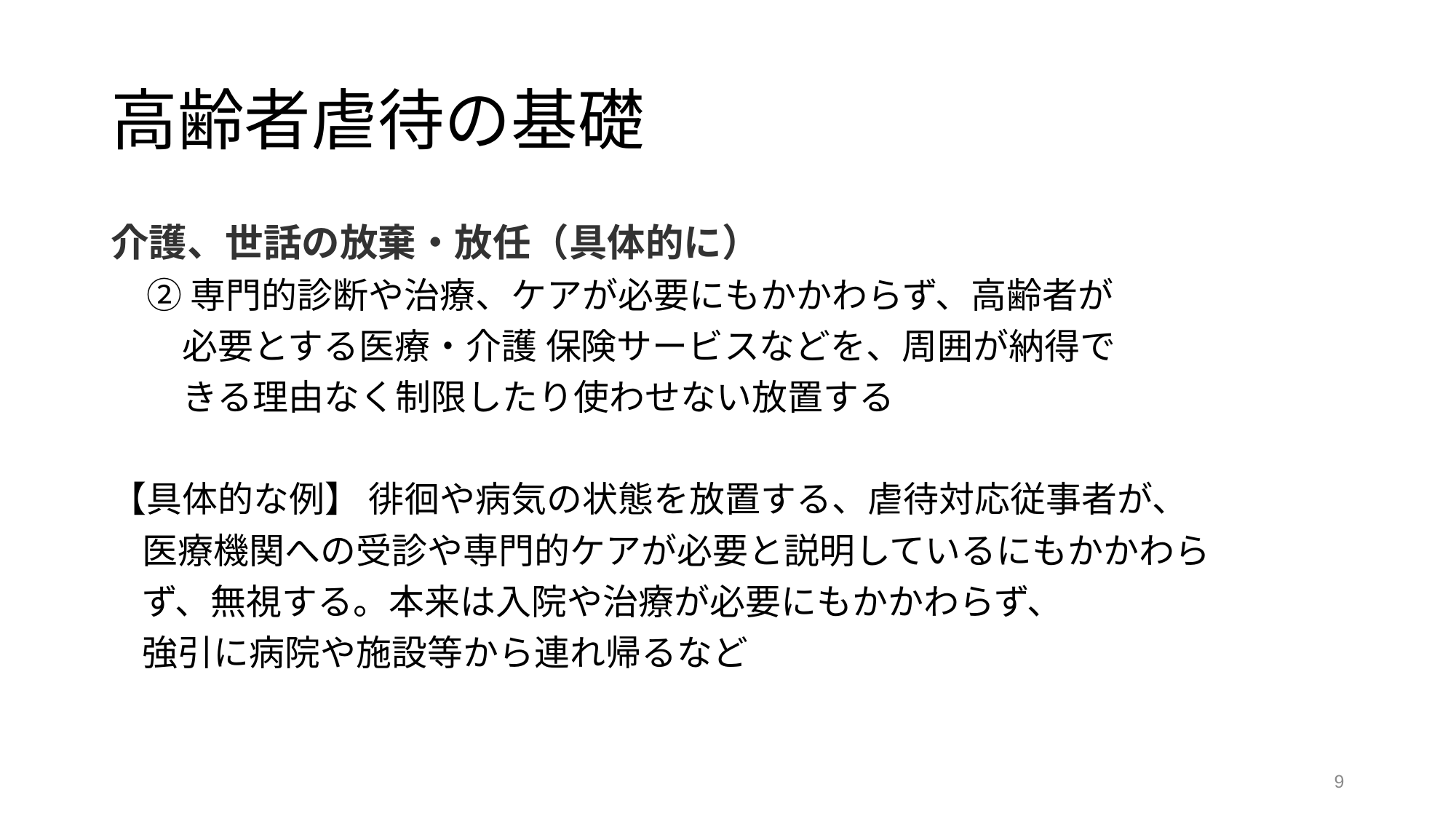

# 高齢者虐待の基礎
介護、世話の放棄・放任（具体的に）
　② 専門的診断や治療、ケアが必要にもかかわらず、高齢者が
　　必要とする医療・介護 保険サービスなどを、周囲が納得で
　　きる理由なく制限したり使わせない放置する

【具体的な例】 徘徊や病気の状態を放置する、虐待対応従事者が、
   医療機関への受診や専門的ケアが必要と説明しているにもかかわら
   ず、無視する。本来は入院や治療が必要にもかかわらず、
   強引に病院や施設等から連れ帰るなど

9